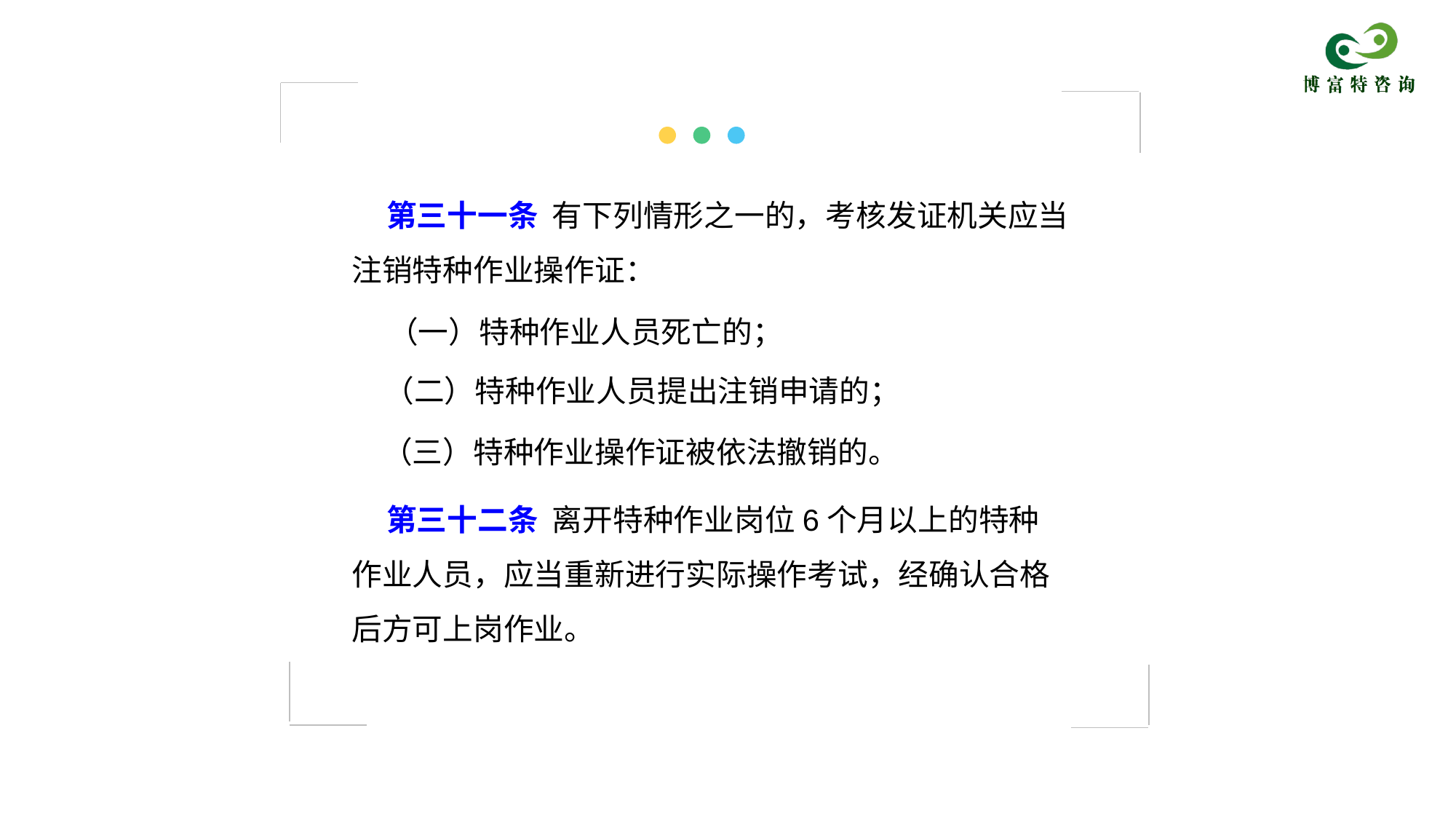

第三十一条  有下列情形之一的，考核发证机关应当
注销特种作业操作证：
     （一）特种作业人员死亡的；
     （二）特种作业人员提出注销申请的；
     （三）特种作业操作证被依法撤销的。
    第三十二条  离开特种作业岗位6个月以上的特种
作业人员，应当重新进行实际操作考试，经确认合格
后方可上岗作业。